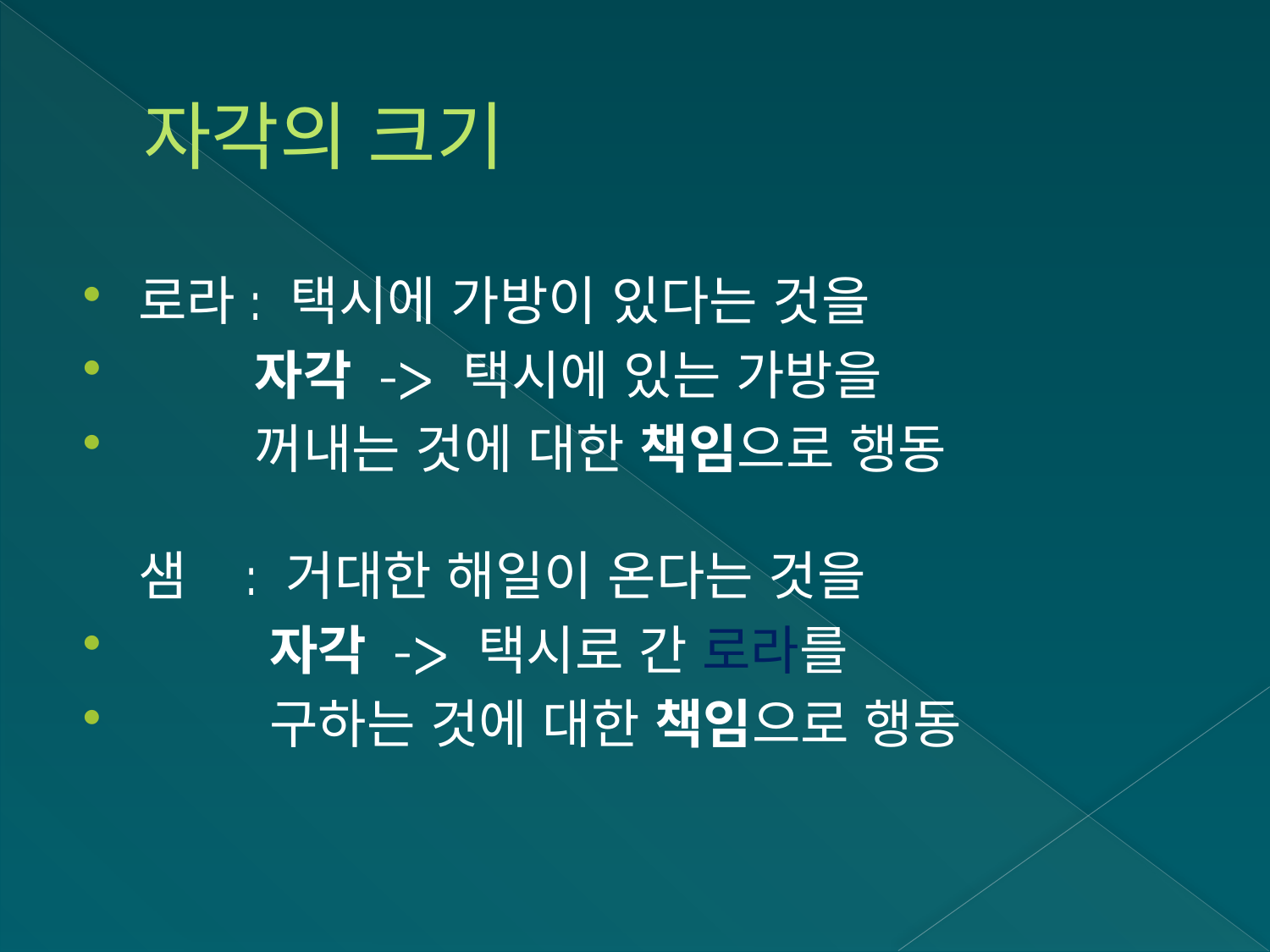

# 자각의 크기
로라: 택시에 가방이 있다는 것을
       자각 -> 택시에 있는 가방을
       꺼내는 것에 대한 책임으로 행동
샘   : 거대한 해일이 온다는 것을
        자각 -> 택시로 간 로라를
        구하는 것에 대한 책임으로 행동